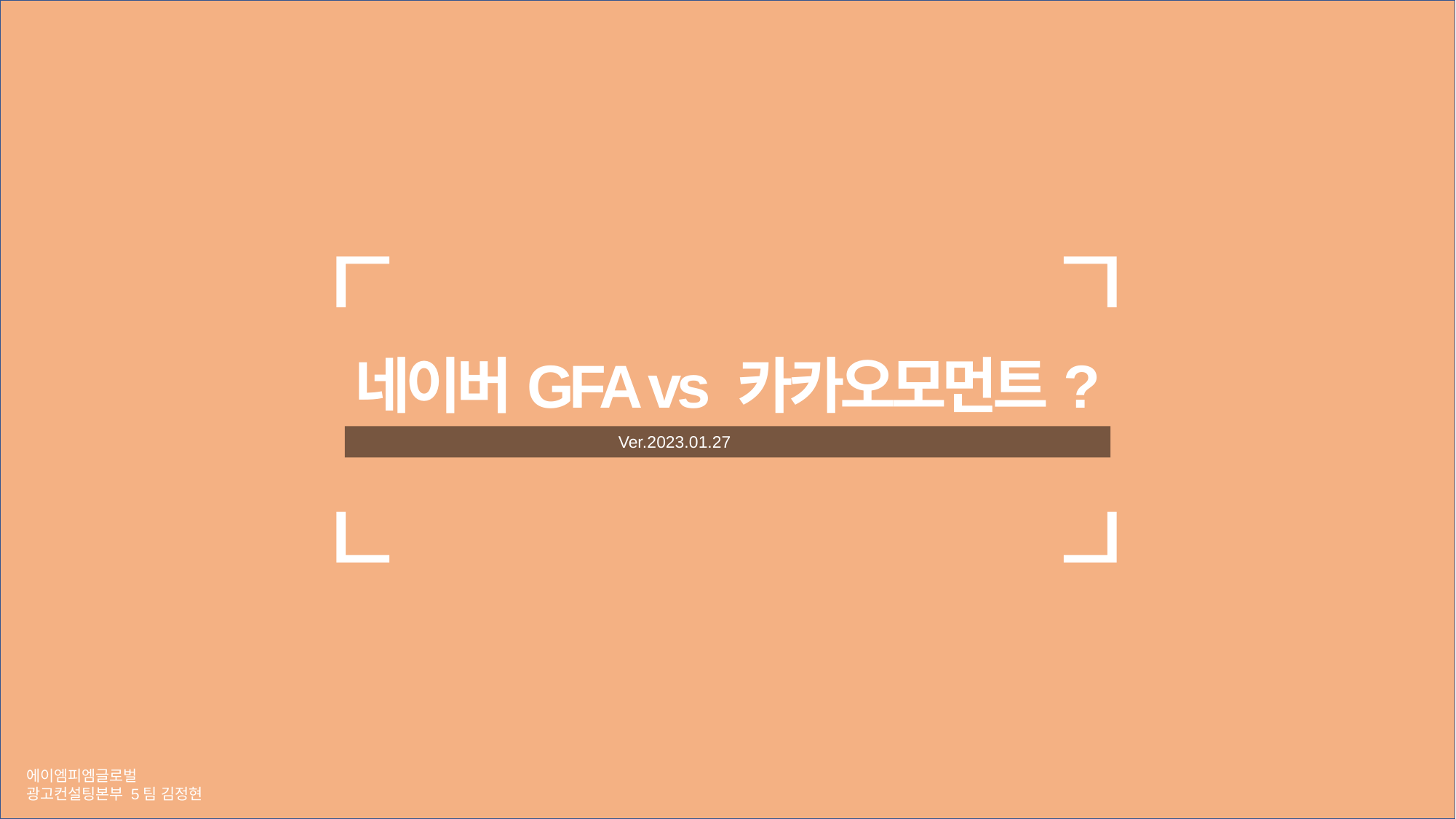

네이버GFA vs 카카오모먼트?
Ver.2023.01.27

에이엠피엠글로벌
광고컨설팅본부 5팀 김정현